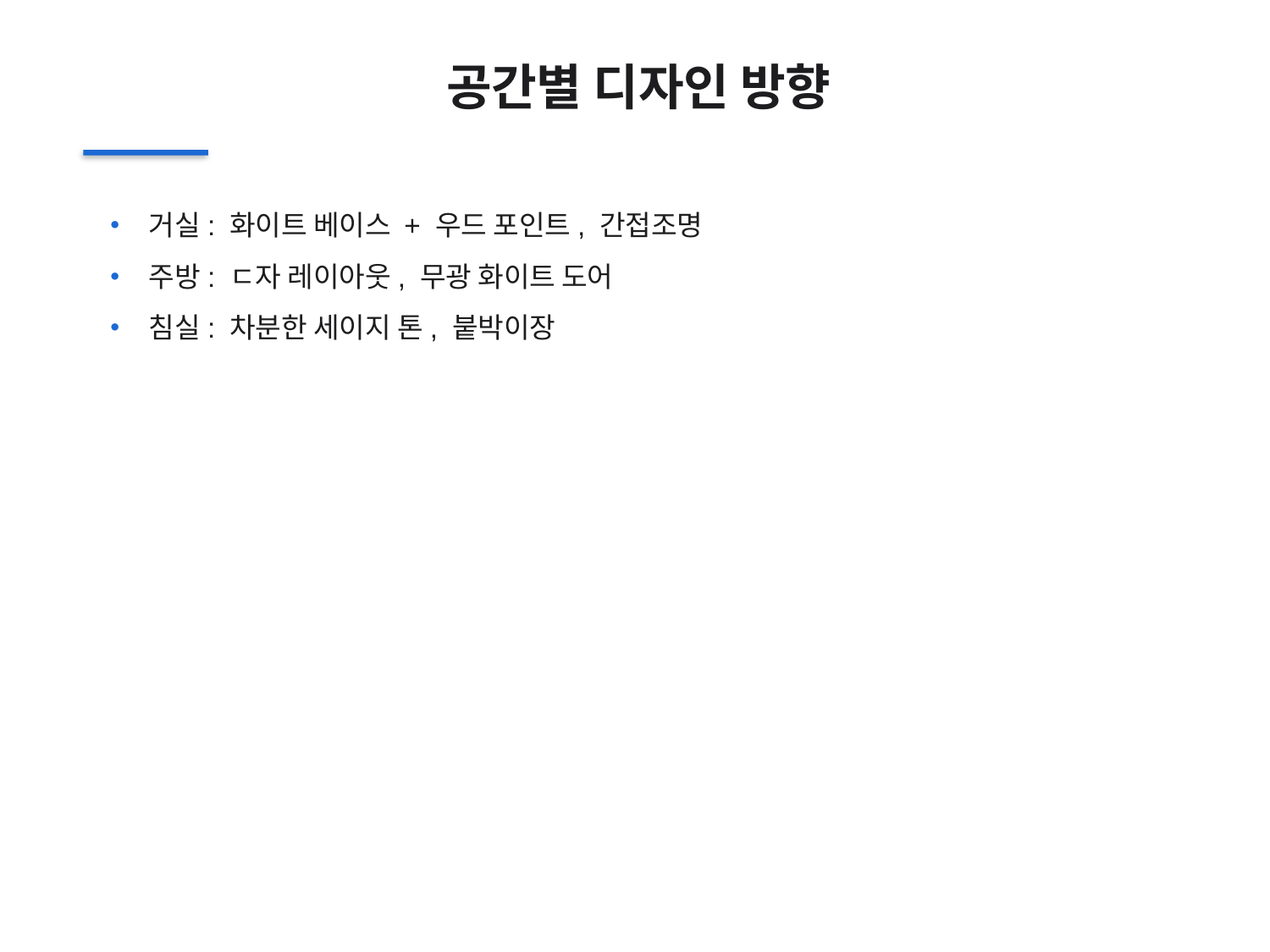

공간별 디자인 방향

•  거실: 화이트 베이스 + 우드 포인트, 간접조명
•  주방: ㄷ자 레이아웃, 무광 화이트 도어
•  침실: 차분한 세이지 톤, 붙박이장